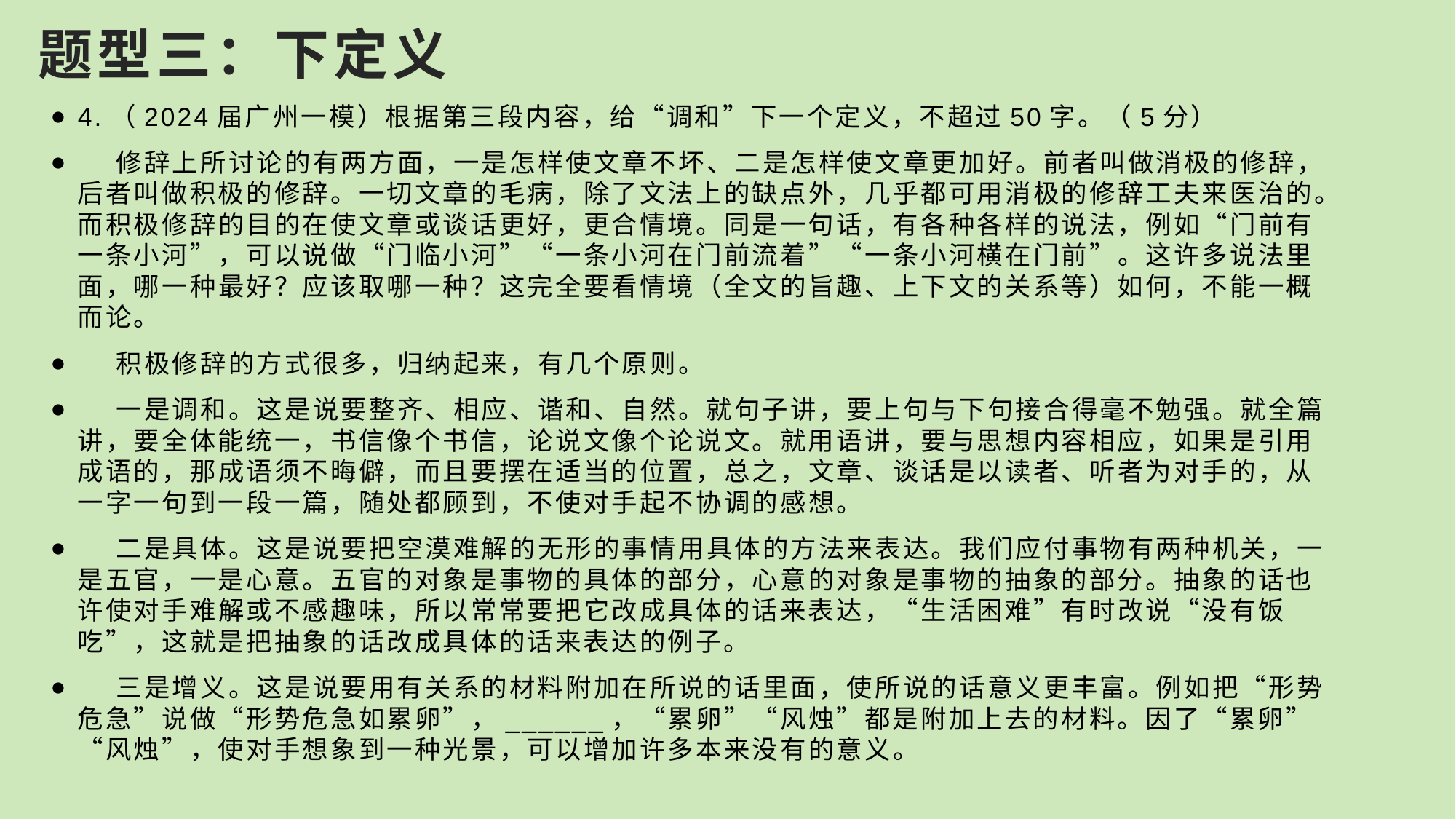

# 题型三：下定义
4.（2024届广州一模）根据第三段内容，给“调和”下一个定义，不超过50字。（5分）
    修辞上所讨论的有两方面，一是怎样使文章不坏、二是怎样使文章更加好。前者叫做消极的修辞，后者叫做积极的修辞。一切文章的毛病，除了文法上的缺点外，几乎都可用消极的修辞工夫来医治的。而积极修辞的目的在使文章或谈话更好，更合情境。同是一句话，有各种各样的说法，例如“门前有一条小河”，可以说做“门临小河”“一条小河在门前流着”“一条小河横在门前”。这许多说法里面，哪一种最好？应该取哪一种？这完全要看情境（全文的旨趣、上下文的关系等）如何，不能一概而论。
    积极修辞的方式很多，归纳起来，有几个原则。
    一是调和。这是说要整齐、相应、谐和、自然。就句子讲，要上句与下句接合得毫不勉强。就全篇讲，要全体能统一，书信像个书信，论说文像个论说文。就用语讲，要与思想内容相应，如果是引用成语的，那成语须不晦僻，而且要摆在适当的位置，总之，文章、谈话是以读者、听者为对手的，从一字一句到一段一篇，随处都顾到，不使对手起不协调的感想。
    二是具体。这是说要把空漠难解的无形的事情用具体的方法来表达。我们应付事物有两种机关，一是五官，一是心意。五官的对象是事物的具体的部分，心意的对象是事物的抽象的部分。抽象的话也许使对手难解或不感趣味，所以常常要把它改成具体的话来表达，“生活困难”有时改说“没有饭吃”，这就是把抽象的话改成具体的话来表达的例子。
    三是增义。这是说要用有关系的材料附加在所说的话里面，使所说的话意义更丰富。例如把“形势危急”说做“形势危急如累卵”，______，“累卵”“风烛”都是附加上去的材料。因了“累卵”“风烛”，使对手想象到一种光景，可以增加许多本来没有的意义。